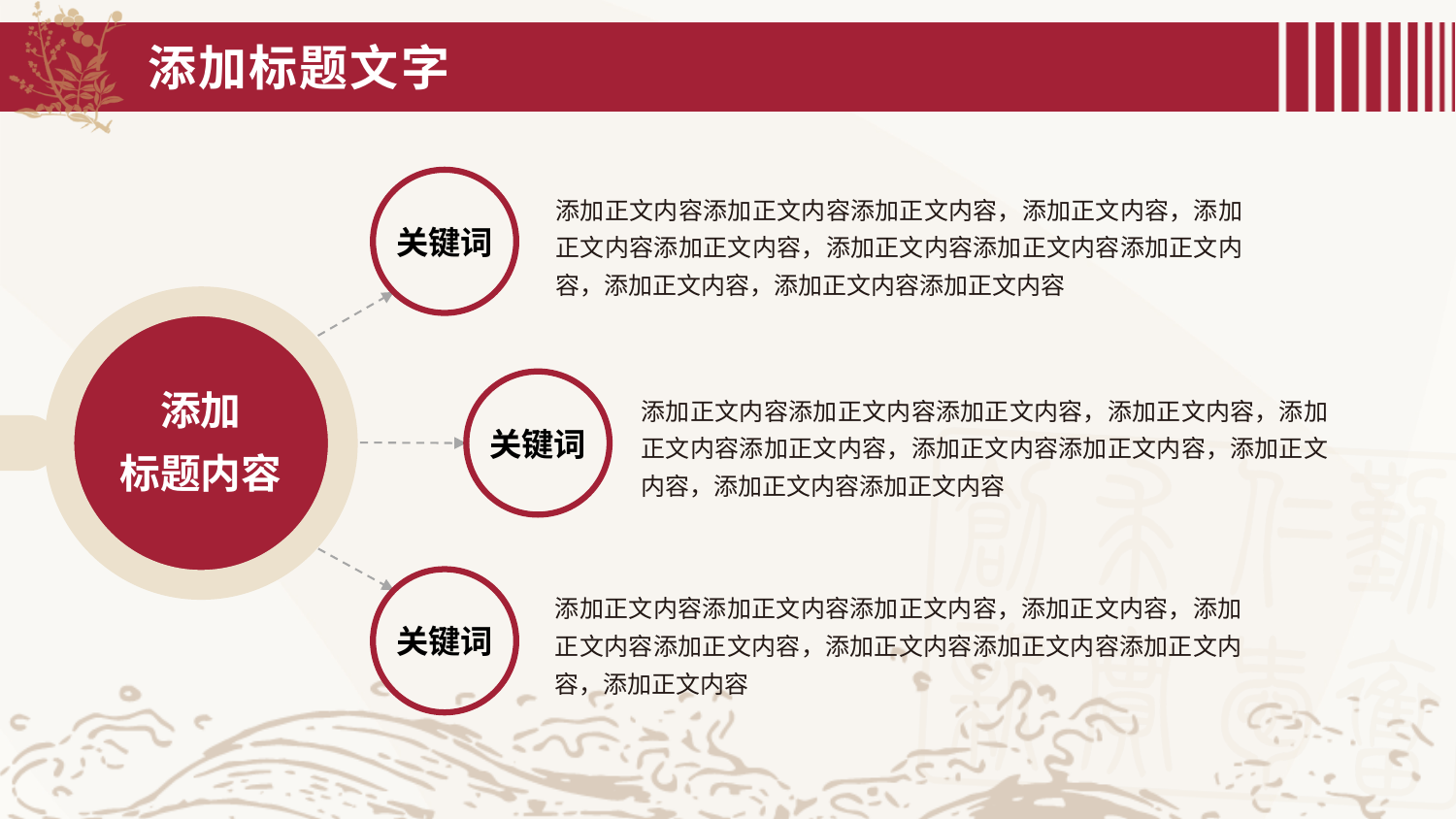

# 添加标题文字
关键词
添加正文内容添加正文内容添加正文内容，添加正文内容，添加正文内容添加正文内容，添加正文内容添加正文内容添加正文内容，添加正文内容，添加正文内容添加正文内容

添加
标题内容
关键词
添加正文内容添加正文内容添加正文内容，添加正文内容，添加正文内容添加正文内容，添加正文内容添加正文内容，添加正文内容，添加正文内容添加正文内容
关键词
添加正文内容添加正文内容添加正文内容，添加正文内容，添加正文内容添加正文内容，添加正文内容添加正文内容添加正文内容，添加正文内容